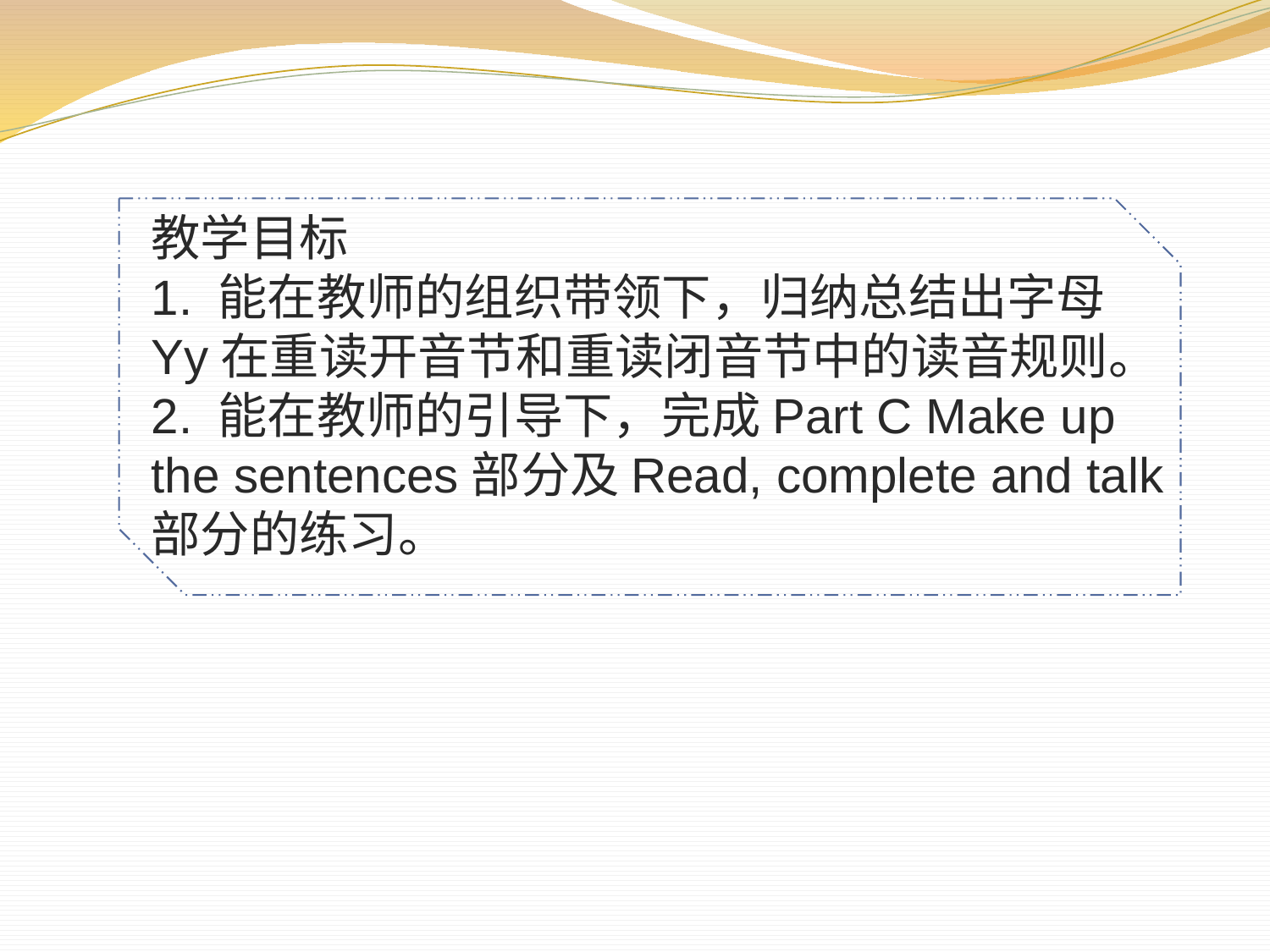

教学目标
1. 能在教师的组织带领下，归纳总结出字母Yy在重读开音节和重读闭音节中的读音规则。
2. 能在教师的引导下，完成Part C Make up the sentences部分及Read, complete and talk部分的练习。